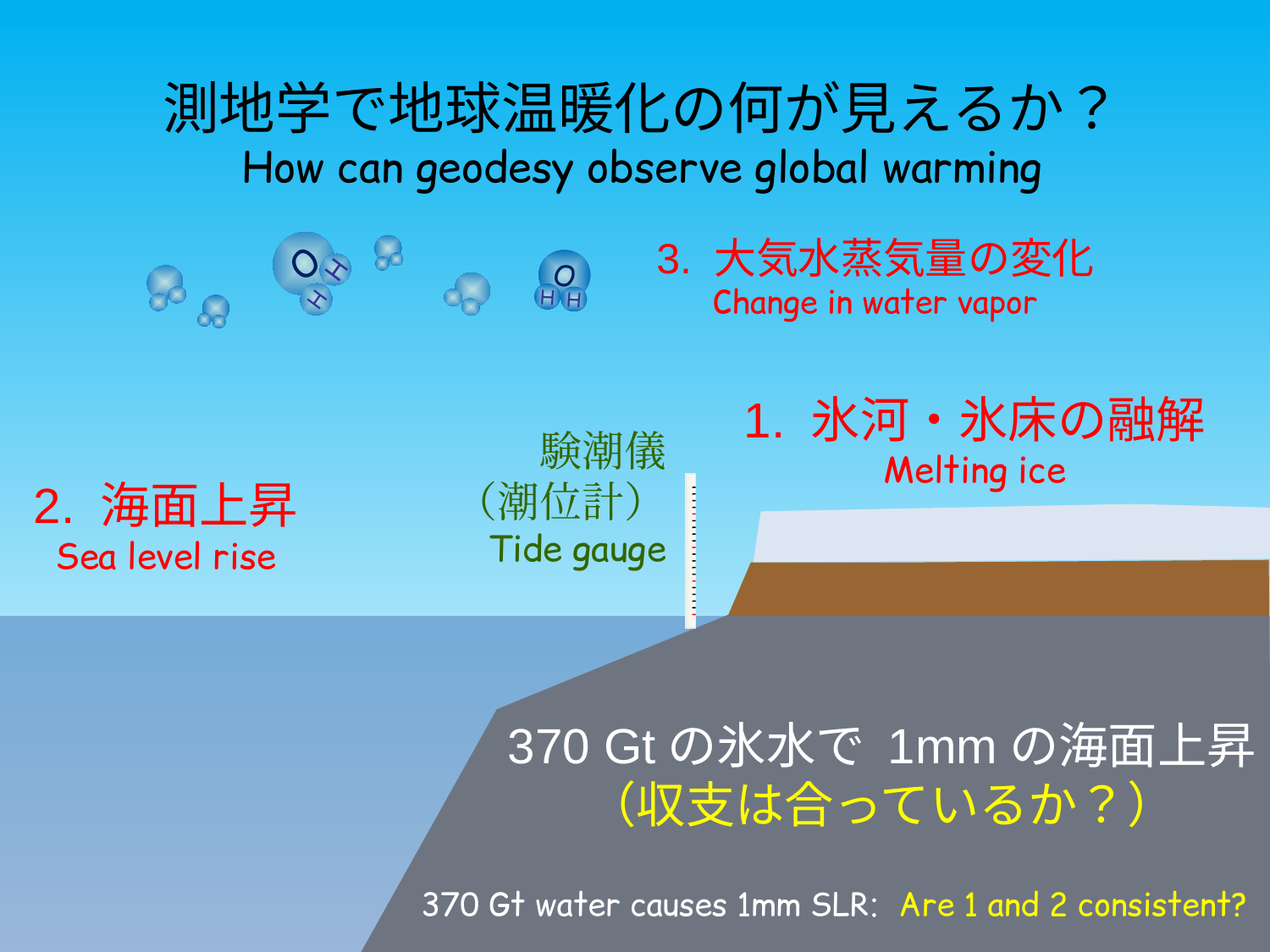

測地学で地球温暖化の何が見えるか？
How can geodesy observe global warming

3. 大気水蒸気量の変化
Change in water vapor
O
H
H

O
H
H

1. 氷河・氷床の融解
Melting ice

験潮儀
（潮位計）
Tide gauge
2. 海面上昇
Sea level rise

370 Gtの氷水で 1mmの海面上昇
（収支は合っているか？）
370 Gt water causes 1mm SLR:  Are 1 and 2 consistent?